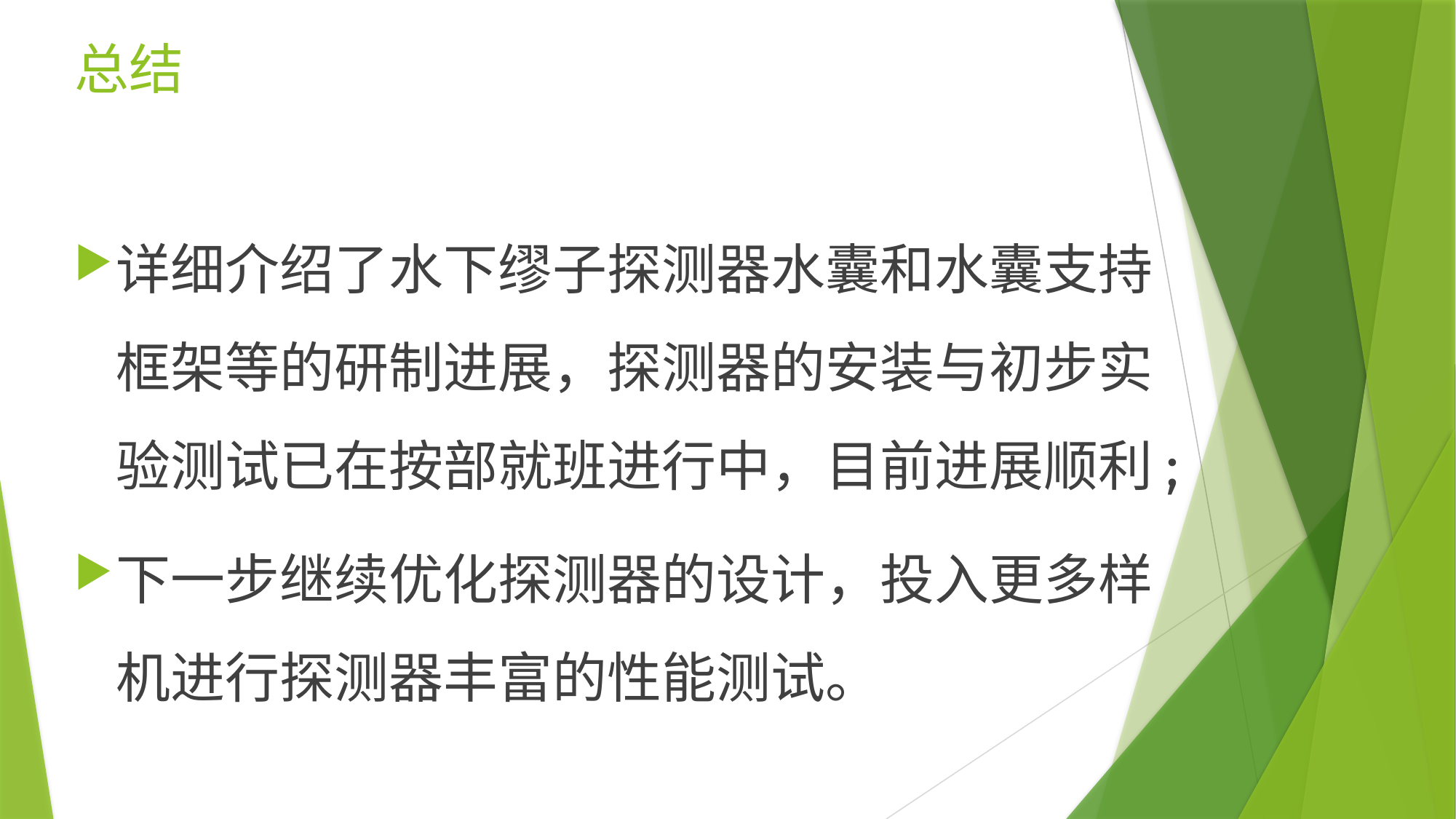

# 总结
详细介绍了水下缪子探测器水囊和水囊支持框架等的研制进展，探测器的安装与初步实验测试已在按部就班进行中，目前进展顺利;
下一步继续优化探测器的设计，投入更多样机进行探测器丰富的性能测试。